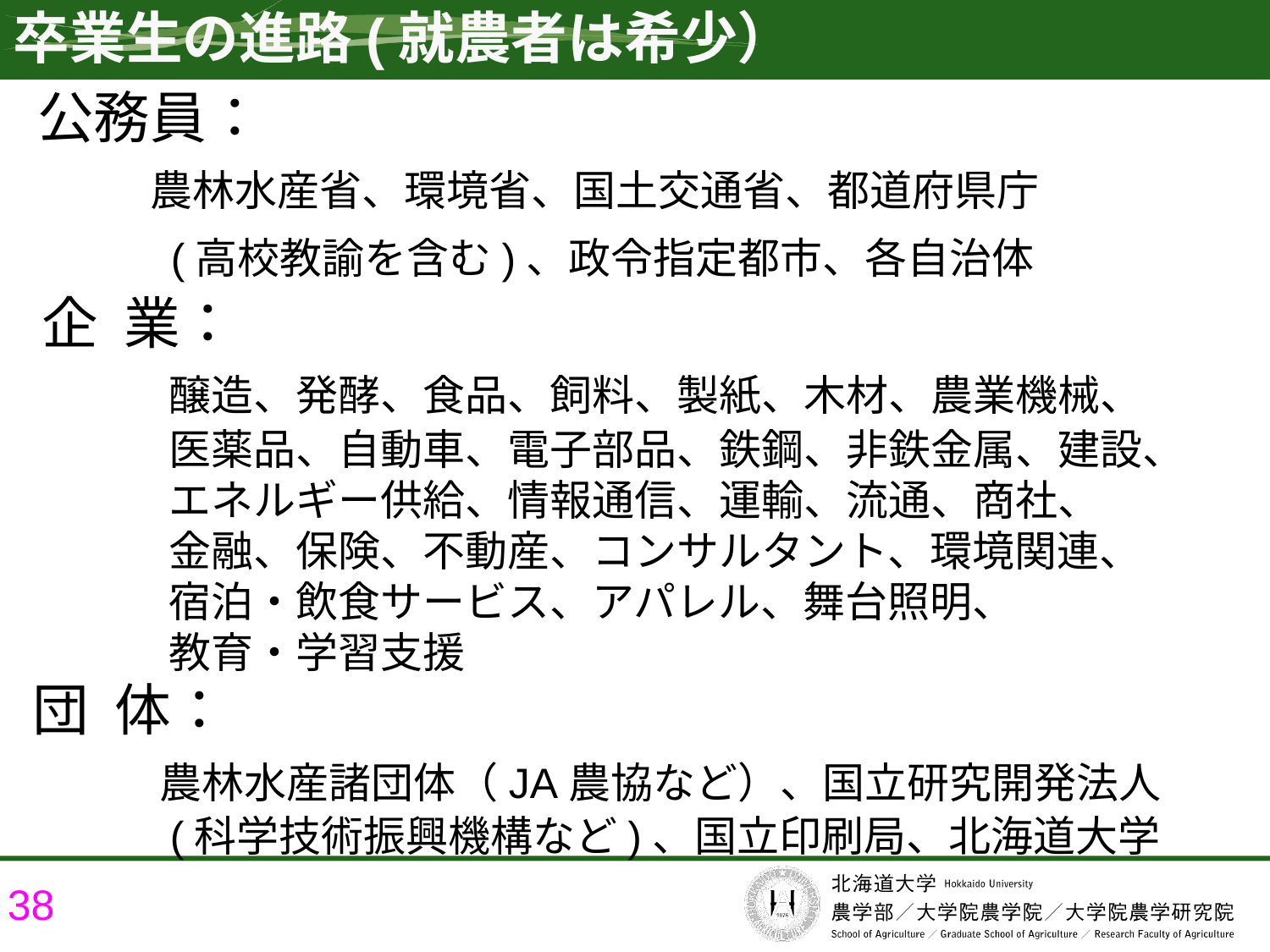

# 卒業生の進路(就農者は希少）
公務員：
　　農林水産省、環境省、国土交通省、都道府県庁
　     (高校教諭を含む)、政令指定都市、各自治体
企  業：
	醸造、発酵、食品、飼料、製紙、木材、農業機械、
　　	医薬品、自動車、電子部品、鉄鋼、非鉄金属、建設、
　　　エネルギー供給、情報通信、運輸、流通、商社、
	金融、保険、不動産、コンサルタント、環境関連、
　　　宿泊・飲食サービス、アパレル、舞台照明、
	教育・学習支援
団  体：
　	農林水産諸団体（JA農協など）、国立研究開発法人
　　　(科学技術振興機構など)、国立印刷局、北海道大学
38